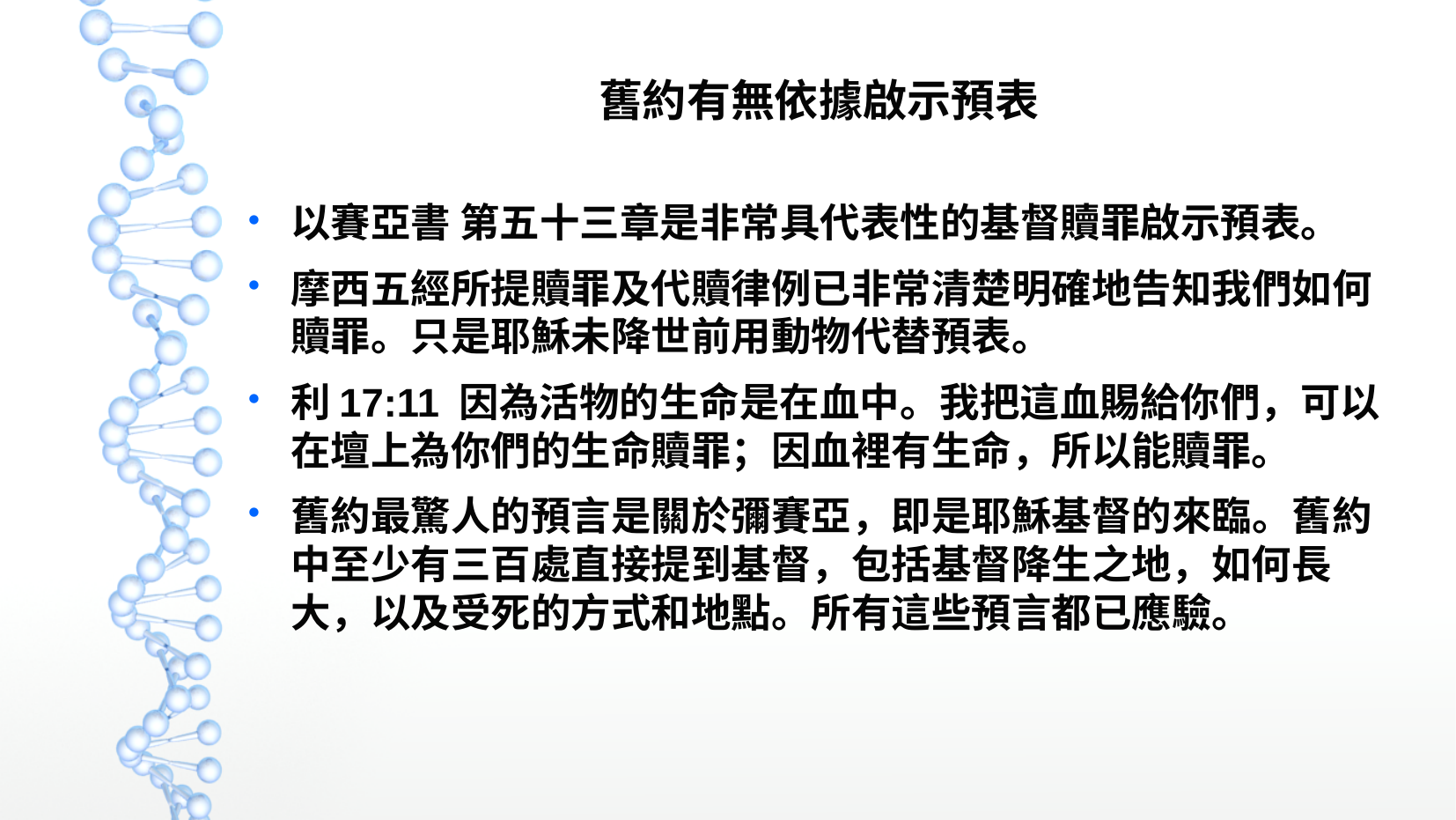

舊約有無依據啟示預表
以賽亞書 第五十三章是非常具代表性的基督贖罪啟示預表。
摩西五經所提贖罪及代贖律例已非常清楚明確地告知我們如何贖罪。只是耶穌未降世前用動物代替預表。
利17:11 因為活物的生命是在血中。我把這血賜給你們，可以在壇上為你們的生命贖罪；因血裡有生命，所以能贖罪。
舊約最驚人的預言是關於彌賽亞，即是耶穌基督的來臨。舊約中至少有三百處直接提到基督，包括基督降生之地，如何長大，以及受死的方式和地點。所有這些預言都已應驗。